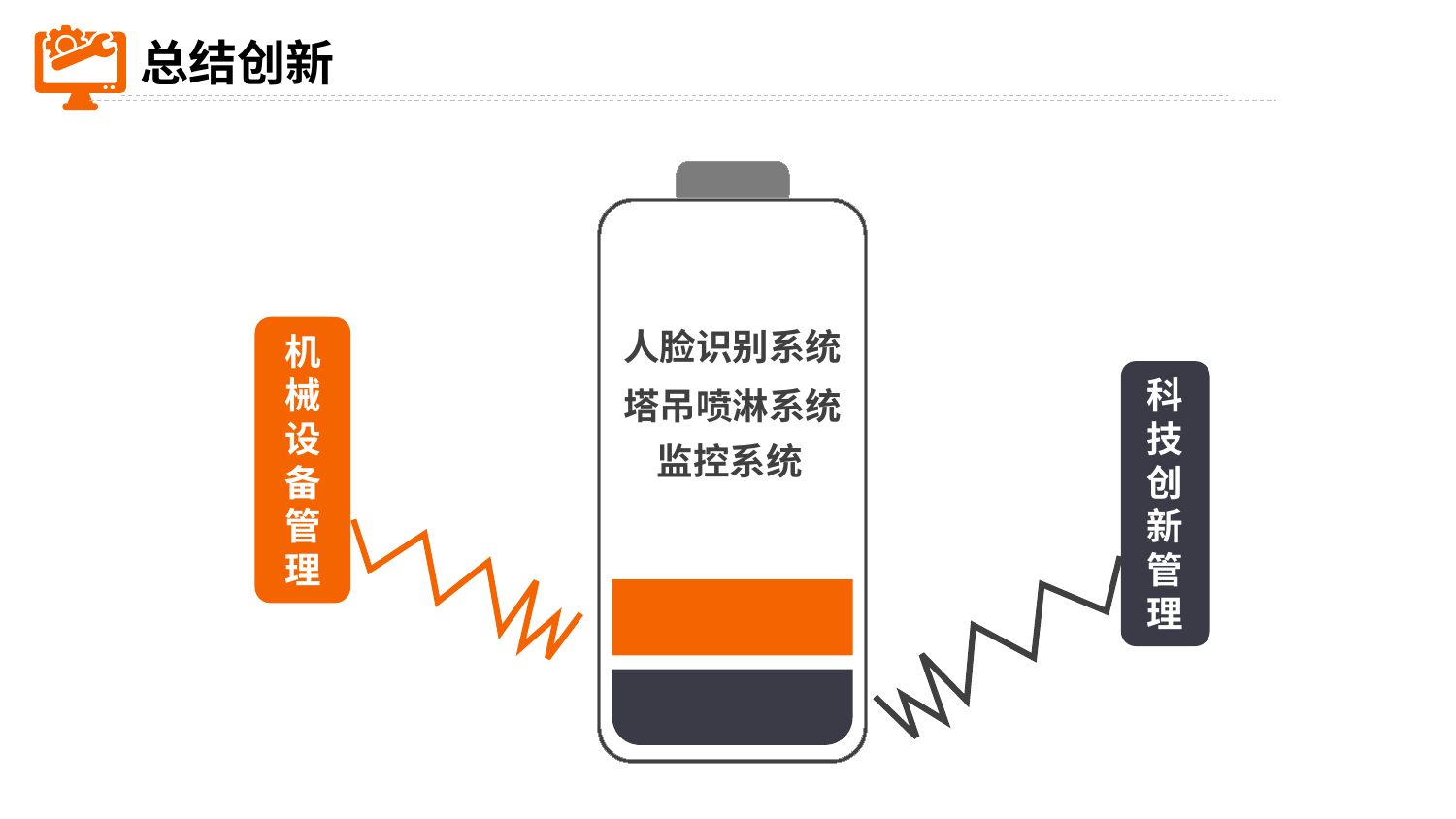

总结创新

机械设备管理
人脸识别系统

科技创新管理
塔吊喷淋系统
监控系统